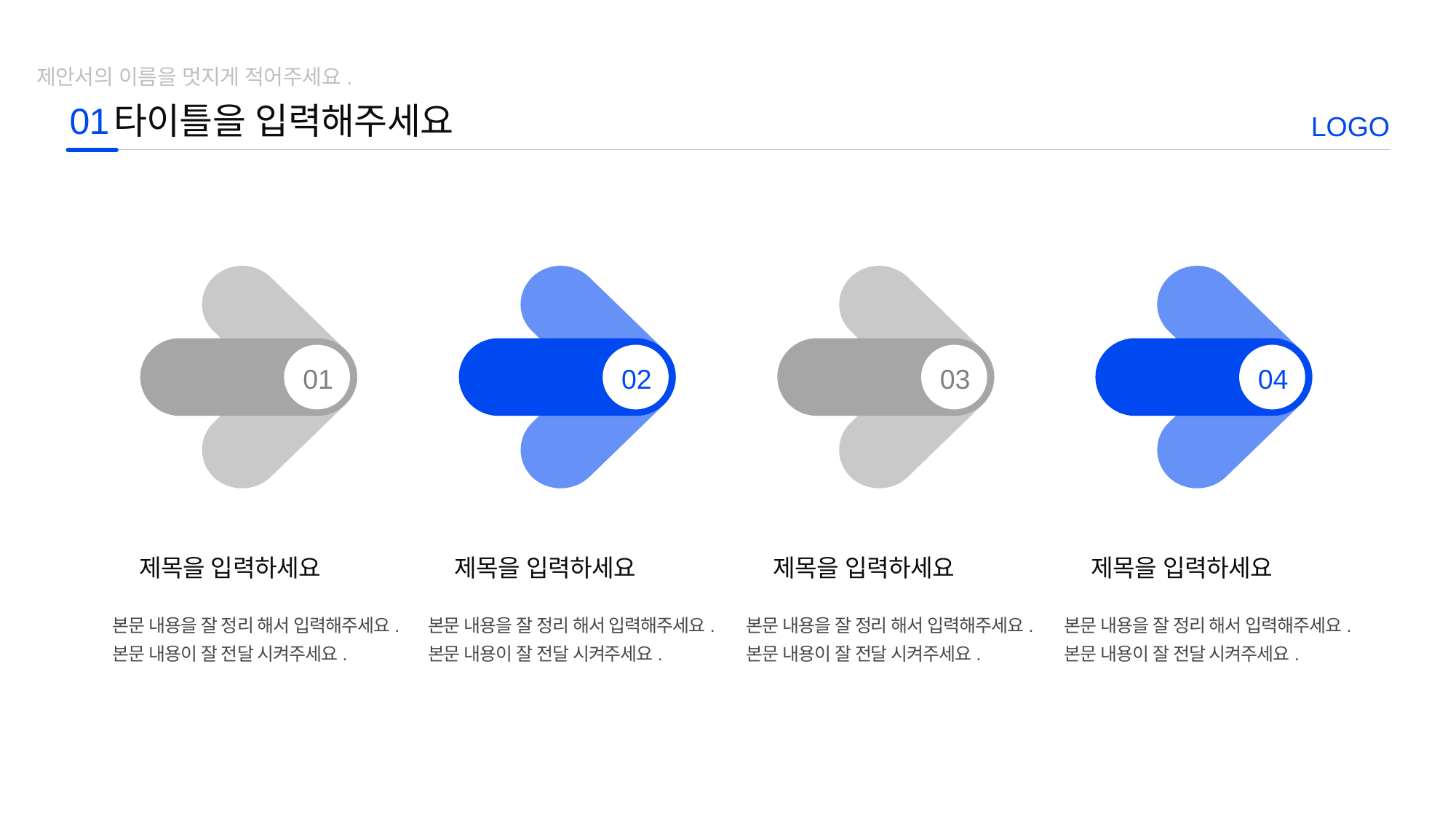

제안서의 이름을 멋지게 적어주세요.
01
타이틀을 입력해주세요
LOGO

01
02
03
04
제목을 입력하세요
제목을 입력하세요
제목을 입력하세요
제목을 입력하세요
본문 내용을 잘 정리 해서 입력해주세요.
본문 내용이 잘 전달 시켜주세요.
본문 내용을 잘 정리 해서 입력해주세요.
본문 내용이 잘 전달 시켜주세요.
본문 내용을 잘 정리 해서 입력해주세요.
본문 내용이 잘 전달 시켜주세요.
본문 내용을 잘 정리 해서 입력해주세요.
본문 내용이 잘 전달 시켜주세요.